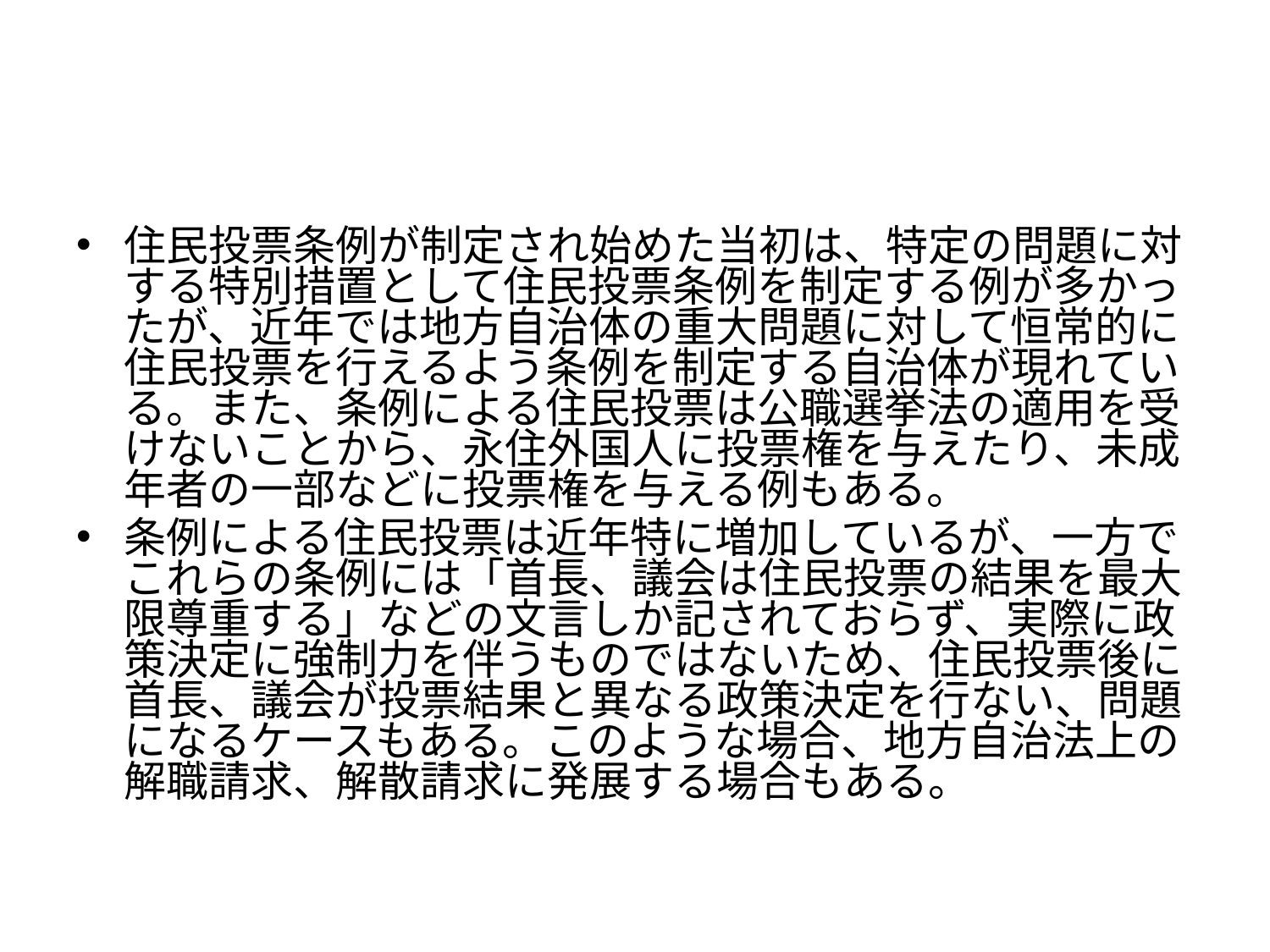

住民投票条例が制定され始めた当初は、特定の問題に対する特別措置として住民投票条例を制定する例が多かったが、近年では地方自治体の重大問題に対して恒常的に住民投票を行えるよう条例を制定する自治体が現れている。また、条例による住民投票は公職選挙法の適用を受けないことから、永住外国人に投票権を与えたり、未成年者の一部などに投票権を与える例もある。
条例による住民投票は近年特に増加しているが、一方でこれらの条例には「首長、議会は住民投票の結果を最大限尊重する」などの文言しか記されておらず、実際に政策決定に強制力を伴うものではないため、住民投票後に首長、議会が投票結果と異なる政策決定を行ない、問題になるケースもある。このような場合、地方自治法上の解職請求、解散請求に発展する場合もある。